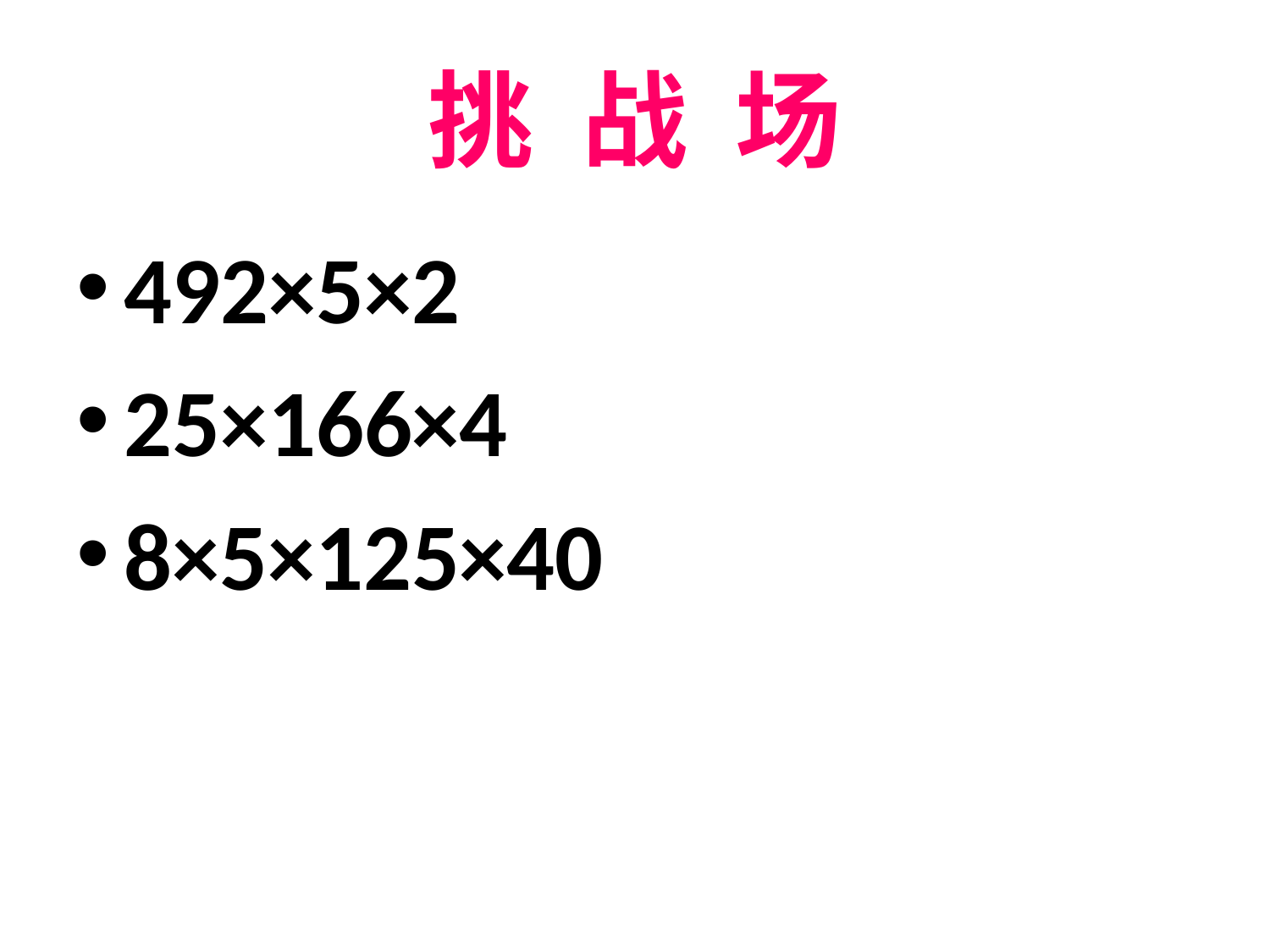

# 挑  战  场
492×5×2
25×166×4
8×5×125×40